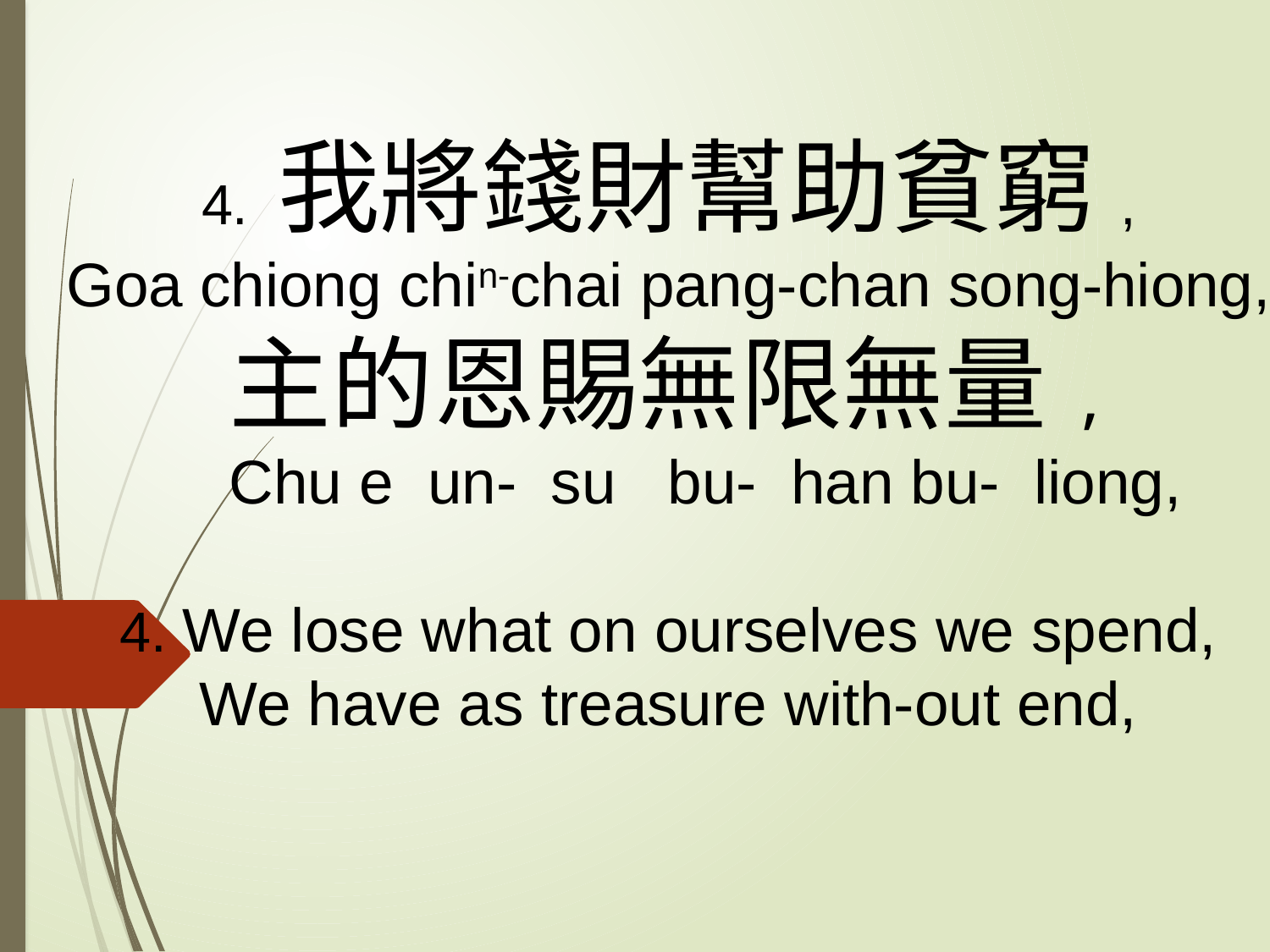

# 4. 我將錢財幫助貧窮, Goa chiong chin-chai pang-chan song-hiong, 主的恩賜無限無量, Chu e  un-  su   bu-  han bu-  liong, 4. We lose what on ourselves we spend, We have as treasure with-out end,